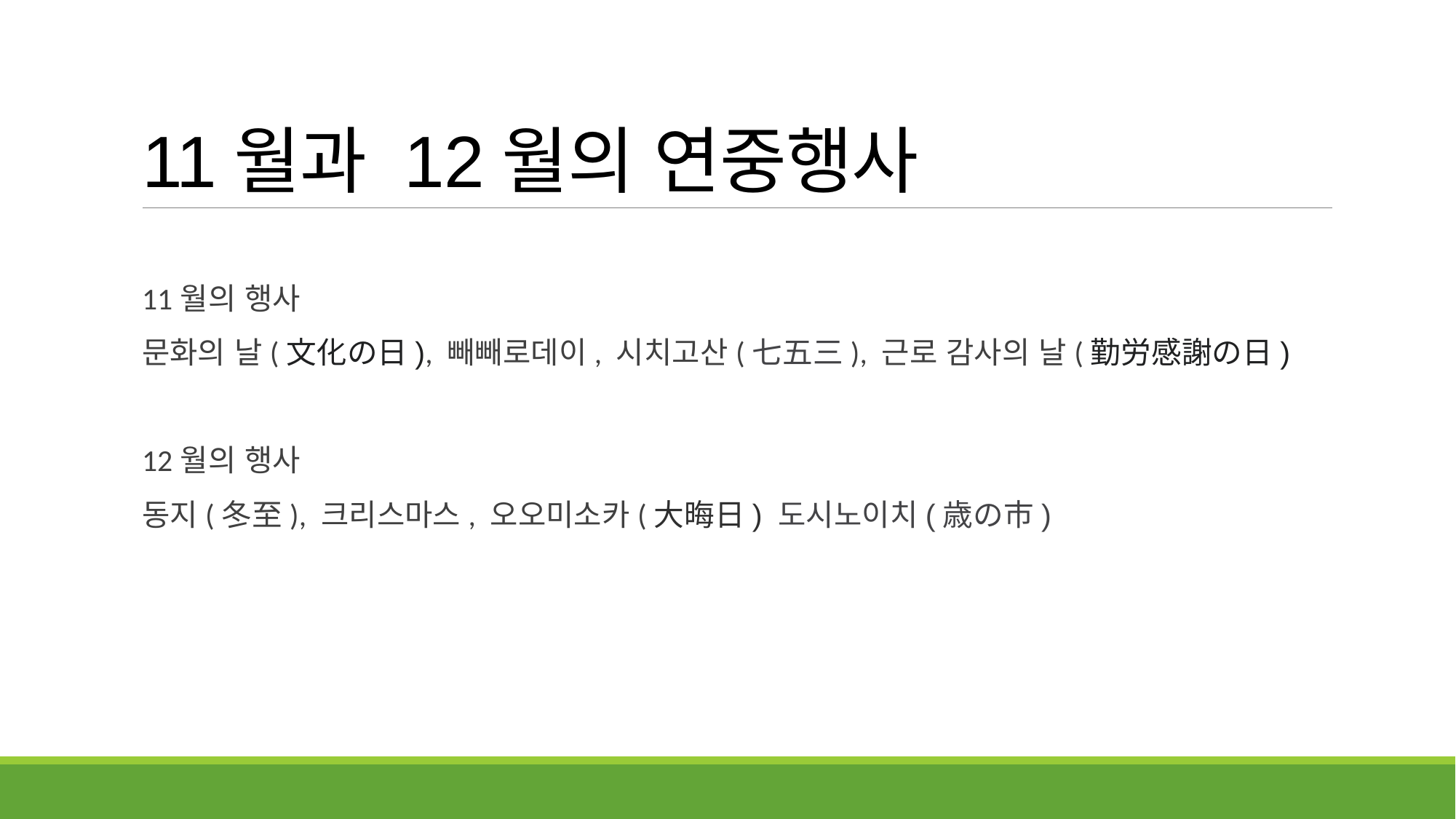

# 11월과 12월의 연중행사

11월의 행사
문화의 날(文化の日), 빼빼로데이, 시치고산(七五三), 근로 감사의 날(勤労感謝の日)

12월의 행사
동지(冬至), 크리스마스, 오오미소카(大晦日) 도시노이치(歳の巿)